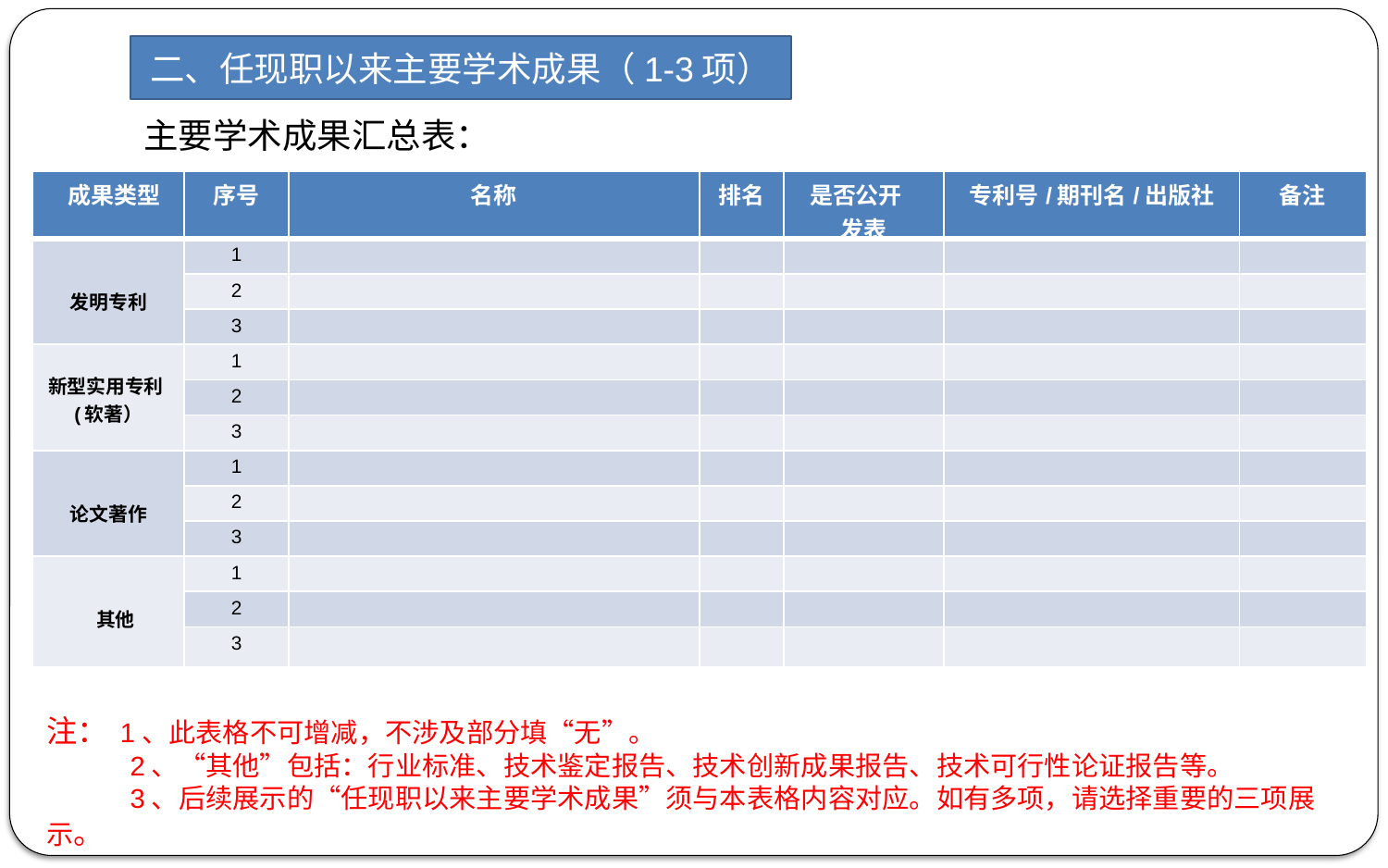

二、任现职以来主要学术成果（1-3项）
主要学术成果汇总表：
| 成果类型 | 序号 | 名称 | 排名 | 是否公开 发表 | 专利号/期刊名/出版社 | 备注 |
| --- | --- | --- | --- | --- | --- | --- |
| 发明专利 | 1 |  |  |  |  |  |
|  | 2 |  |  |  |  |  |
|  | 3 |  |  |  |  |  |
| 新型实用专利(软著） | 1 |  |  |  |  |  |
|  | 2 |  |  |  |  |  |
|  | 3 |  |  |  |  |  |
| 论文著作 | 1 |  |  |  |  |  |
|  | 2 |  |  |  |  |  |
|  | 3 |  |  |  |  |  |
| 其他 | 1 |  |  |  |  |  |
|  | 2 |  |  |  |  |  |
|  | 3 |  |  |  |  |  |
注： 1、此表格不可增减，不涉及部分填“无”。
           2、“其他”包括：行业标准、技术鉴定报告、技术创新成果报告、技术可行性论证报告等。
           3、后续展示的“任现职以来主要学术成果”须与本表格内容对应。如有多项，请选择重要的三项展示。